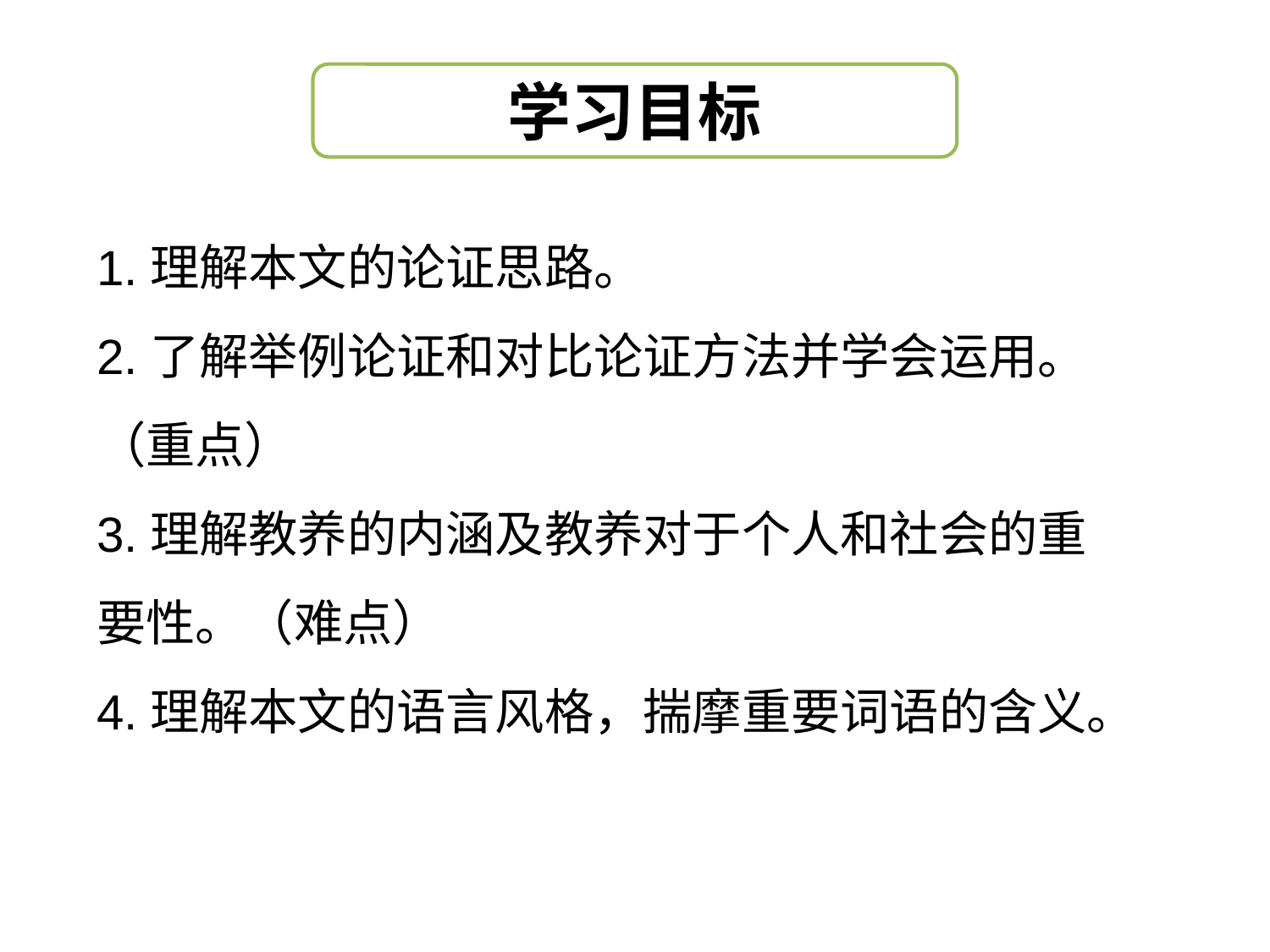

学习目标

1.理解本文的论证思路。
2.了解举例论证和对比论证方法并学会运用。（重点）
3.理解教养的内涵及教养对于个人和社会的重要性。（难点）
4.理解本文的语言风格，揣摩重要词语的含义。